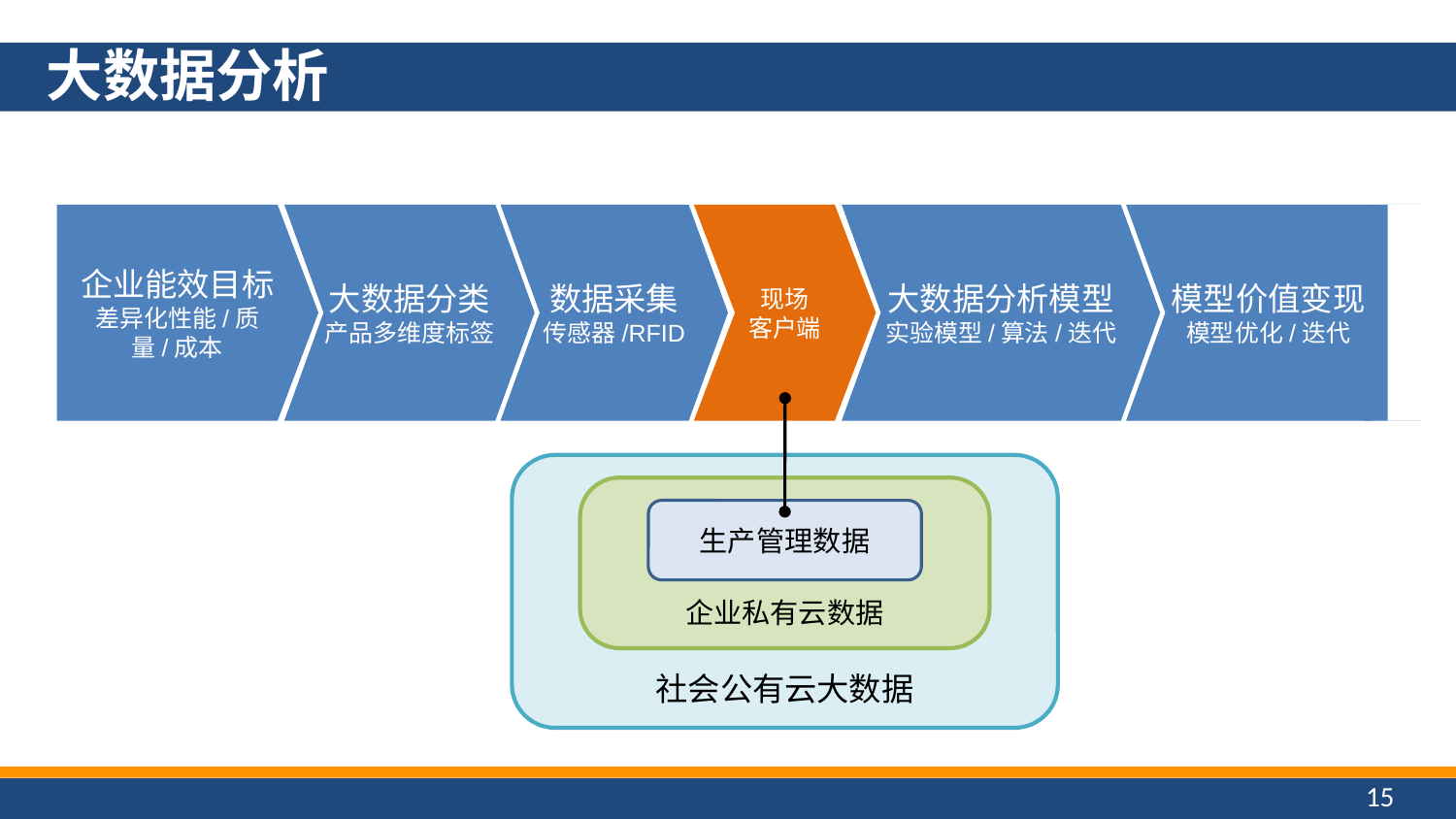

# 大数据分析
企业能效目标
差异化性能/质量/成本
大数据分类
产品多维度标签
数据采集
传感器/RFID
现场
客户端
大数据分析模型
实验模型/算法/迭代
模型价值变现
模型优化/迭代

社会公有云大数据
企业私有云数据
生产管理数据
15